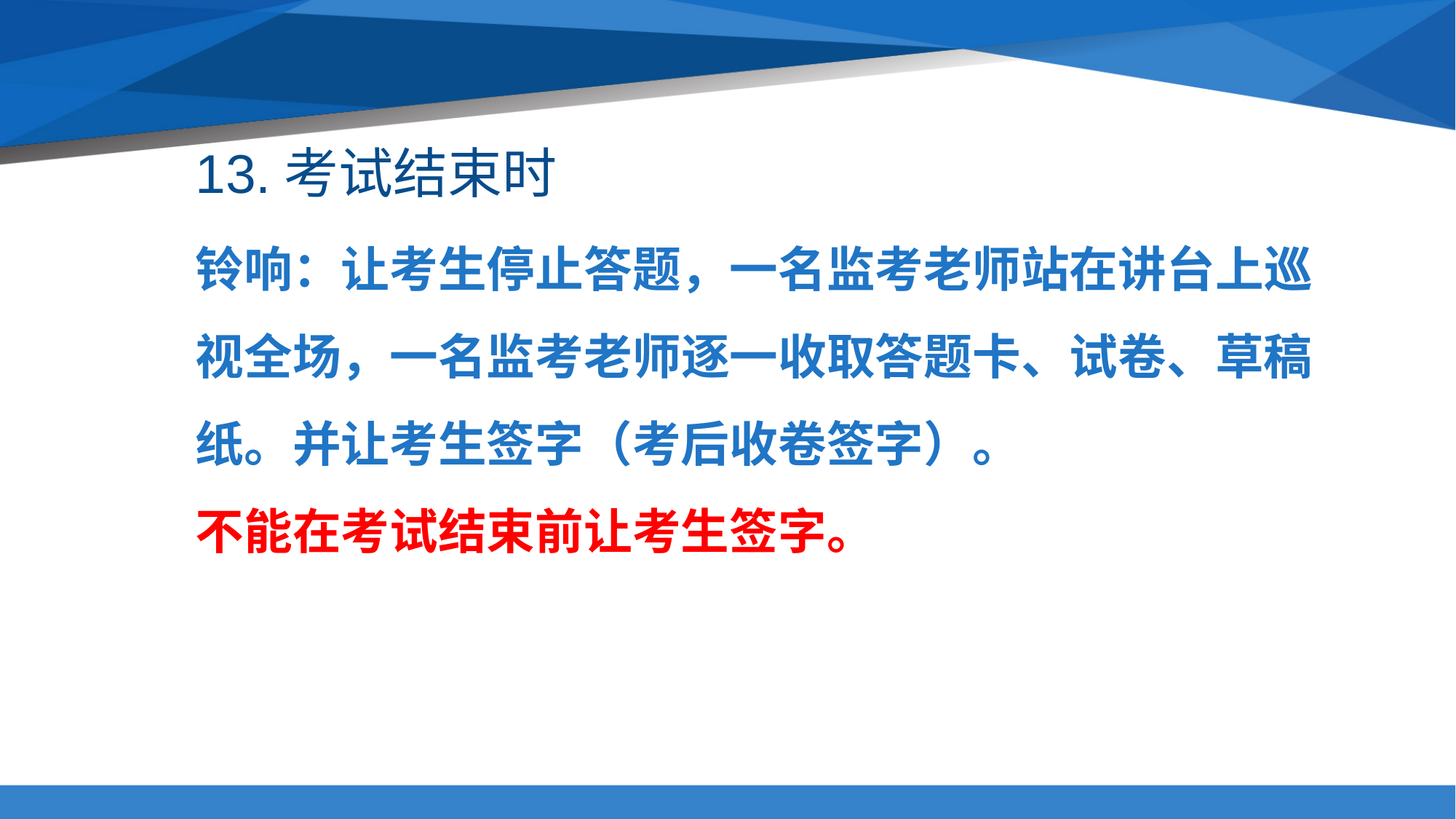

13.考试结束时
铃响：让考生停止答题，一名监考老师站在讲台上巡视全场，一名监考老师逐一收取答题卡、试卷、草稿纸。并让考生签字（考后收卷签字）。
不能在考试结束前让考生签字。